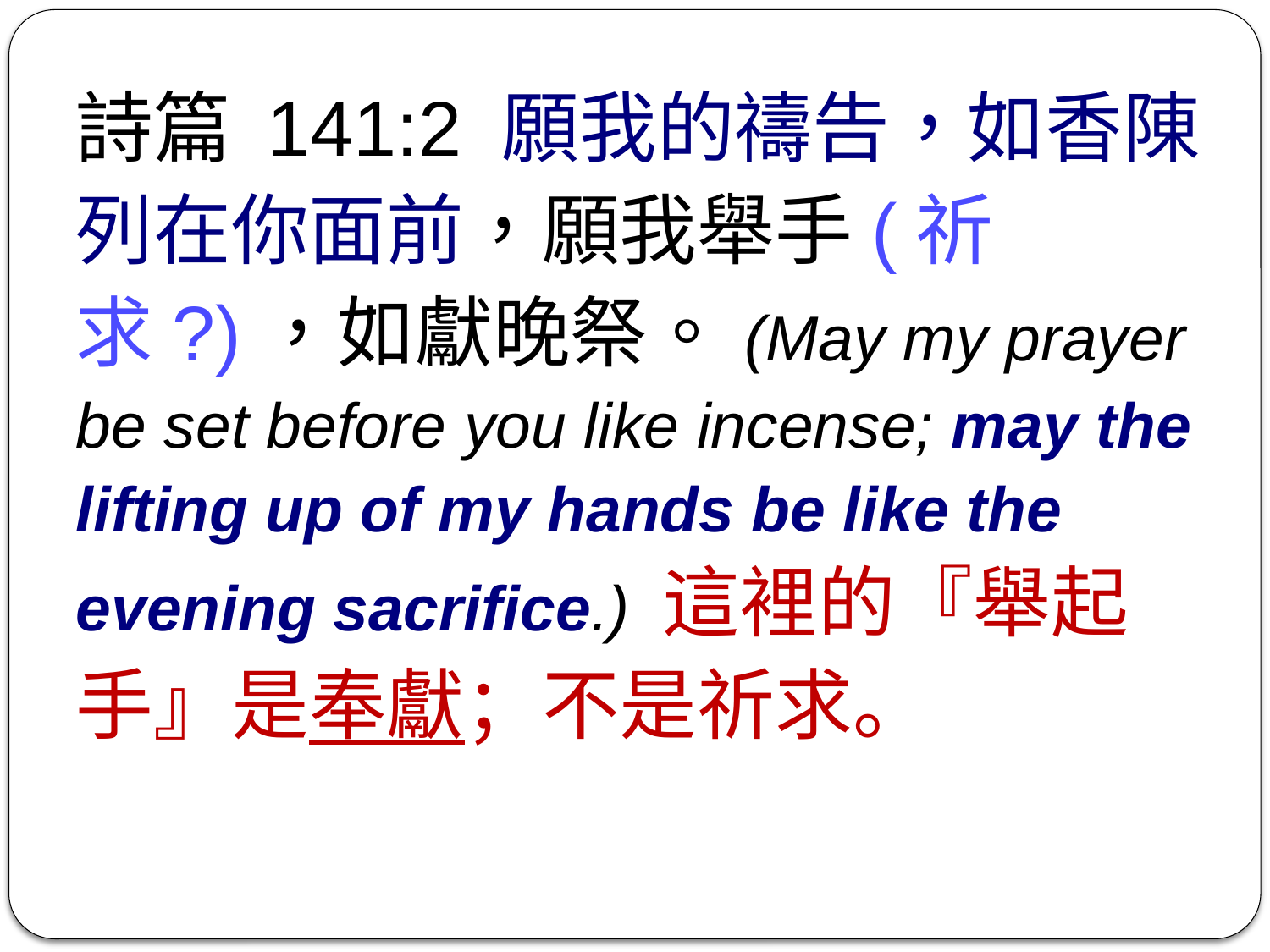

詩篇 141:2 願我的禱告，如香陳列在你面前，願我舉手(祈求?)，如獻晚祭。(May my prayer be set before you like incense; may the lifting up of my hands be like the evening sacrifice.) 這裡的『舉起手』是奉獻；不是祈求。